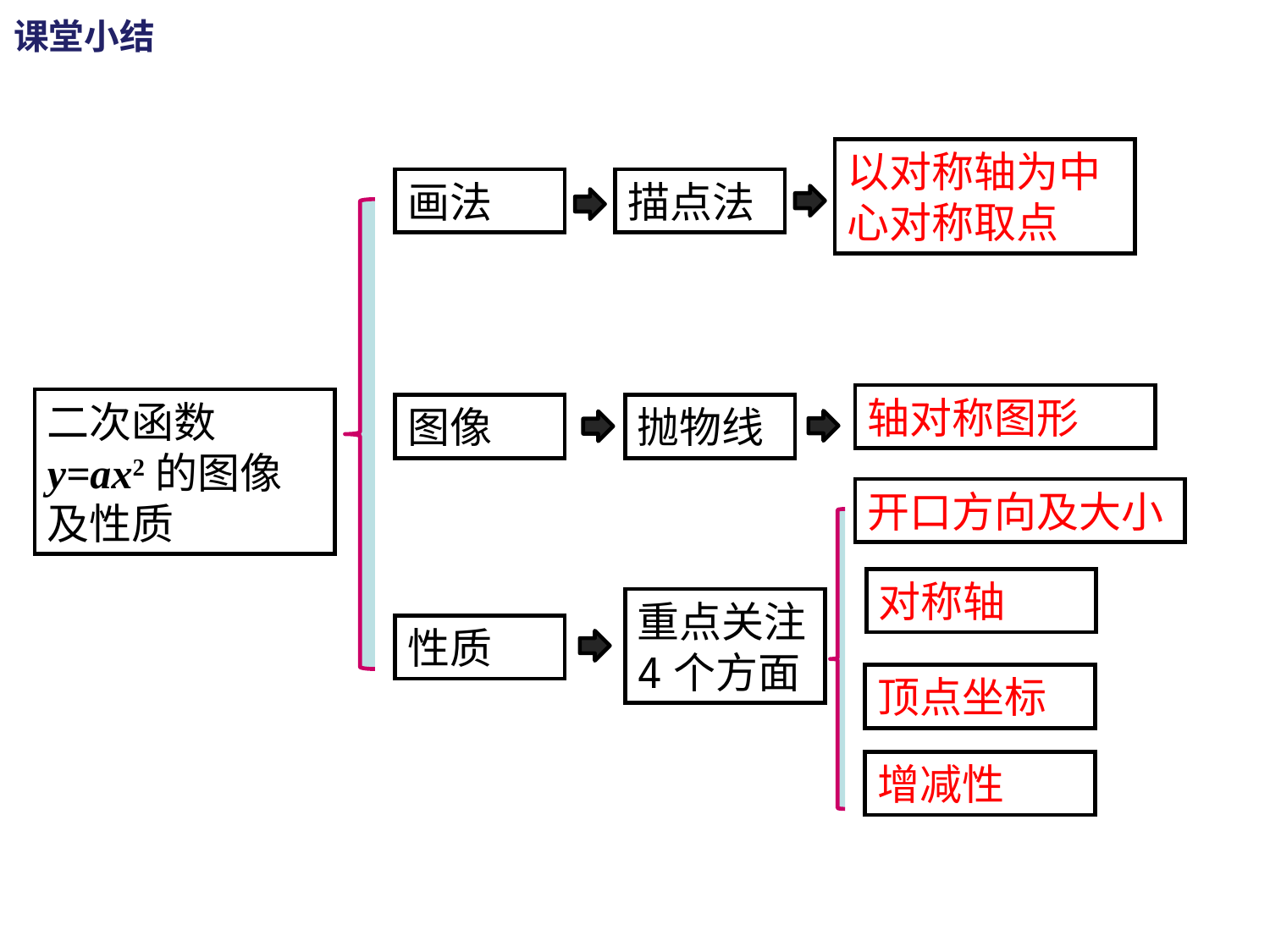

课堂小结
以对称轴为中心对称取点
画法
描点法

轴对称图形
二次函数y=ax2的图像及性质
图像
抛物线

开口方向及大小

对称轴
重点关注4个方面
性质

顶点坐标
增减性